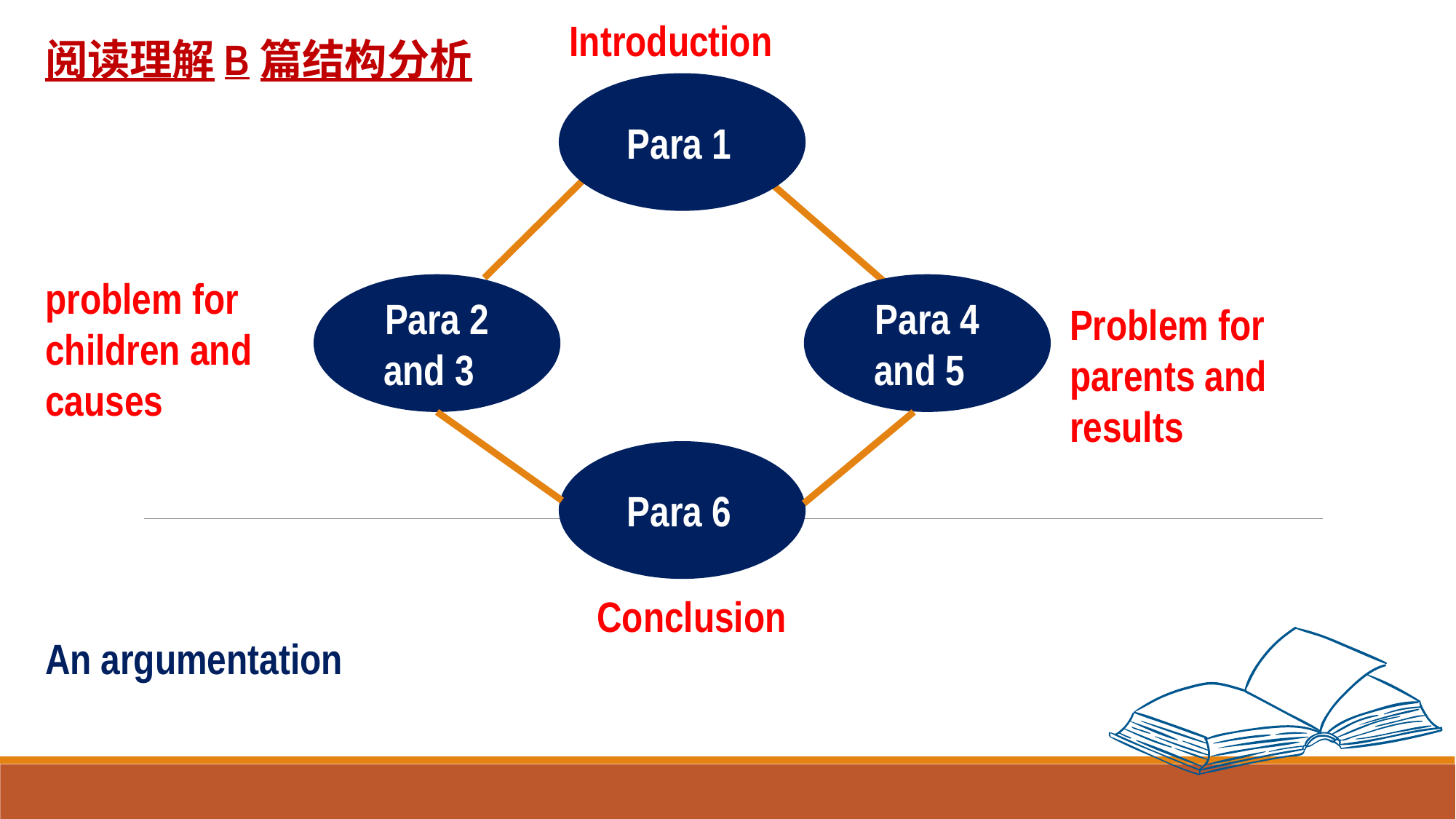

Introduction
阅读理解B篇结构分析
Para 1
problem for children and causes
Para 4 and 5
Para 2 and 3
Problem for parents and  results
Para 6
 Conclusion

An argumentation